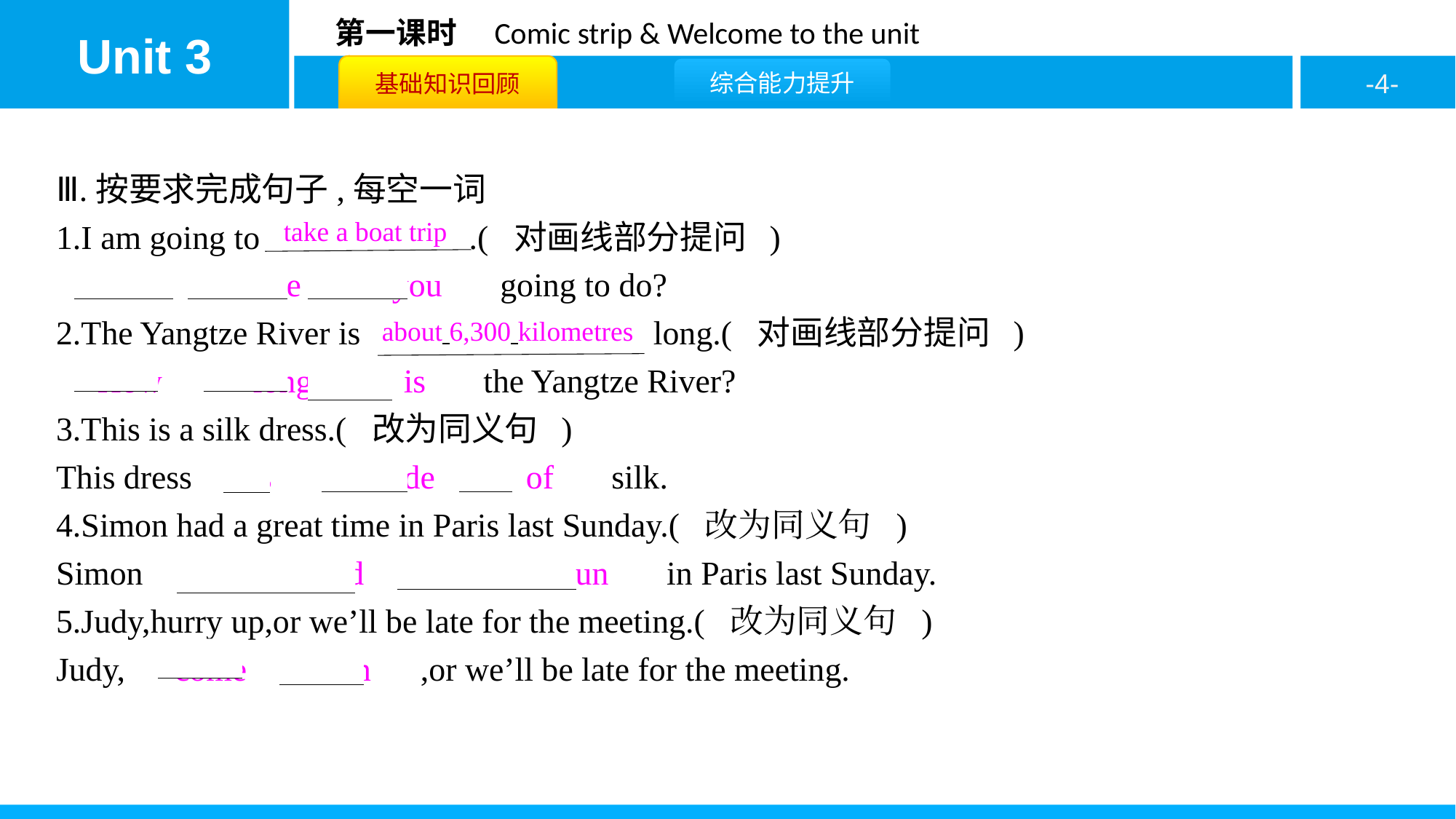

Ⅲ.按要求完成句子,每空一词
1.I am going to                         .(  对画线部分提问  )
　What　 　are　 　you　 going to do?
2.The Yangtze River is                                   long.(  对画线部分提问  )
　How　 　long　 　is　 the Yangtze River?
3.This is a silk dress.(  改为同义句  )
This dress 　is　 　made　 　of　 silk.
4.Simon had a great time in Paris last Sunday.(  改为同义句  )
Simon 　enjoyed/had　 　himself/fun　 in Paris last Sunday.
5.Judy,hurry up,or we’ll be late for the meeting.(  改为同义句  )
Judy,　come　 　on　,or we’ll be late for the meeting.
take a boat trip

about 6,300 kilometres